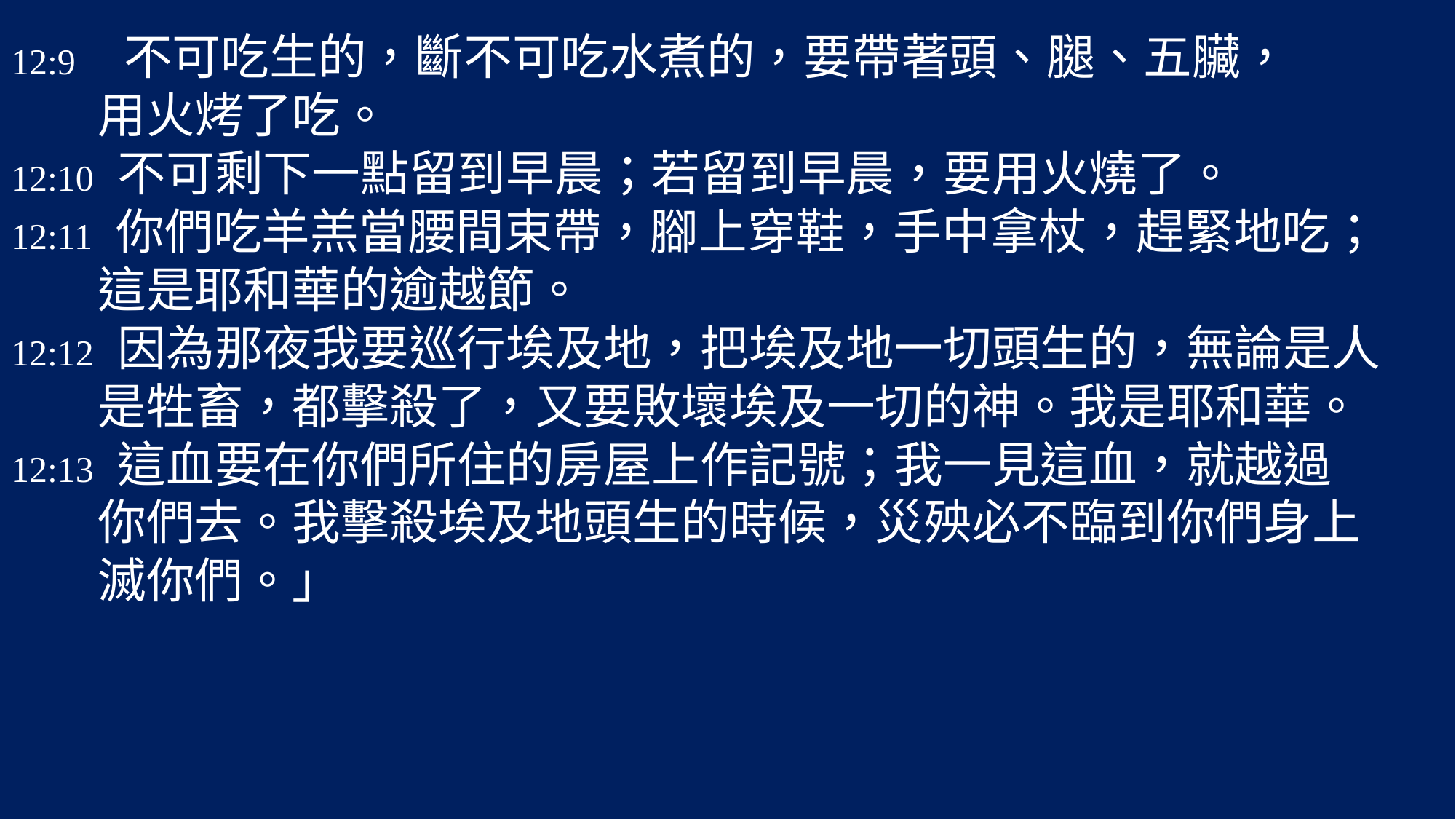

# 12:9   不可吃生的，斷不可吃水煮的，要帶著頭、腿、五臟， 用火烤了吃。 12:10 不可剩下一點留到早晨；若留到早晨，要用火燒了。 12:11 你們吃羊羔當腰間束帶，腳上穿鞋，手中拿杖，趕緊地吃； 這是耶和華的逾越節。 12:12 因為那夜我要巡行埃及地，把埃及地一切頭生的，無論是人 是牲畜，都擊殺了，又要敗壞埃及一切的神。我是耶和華。 12:13 這血要在你們所住的房屋上作記號；我一見這血，就越過 你們去。我擊殺埃及地頭生的時候，災殃必不臨到你們身上 滅你們。」